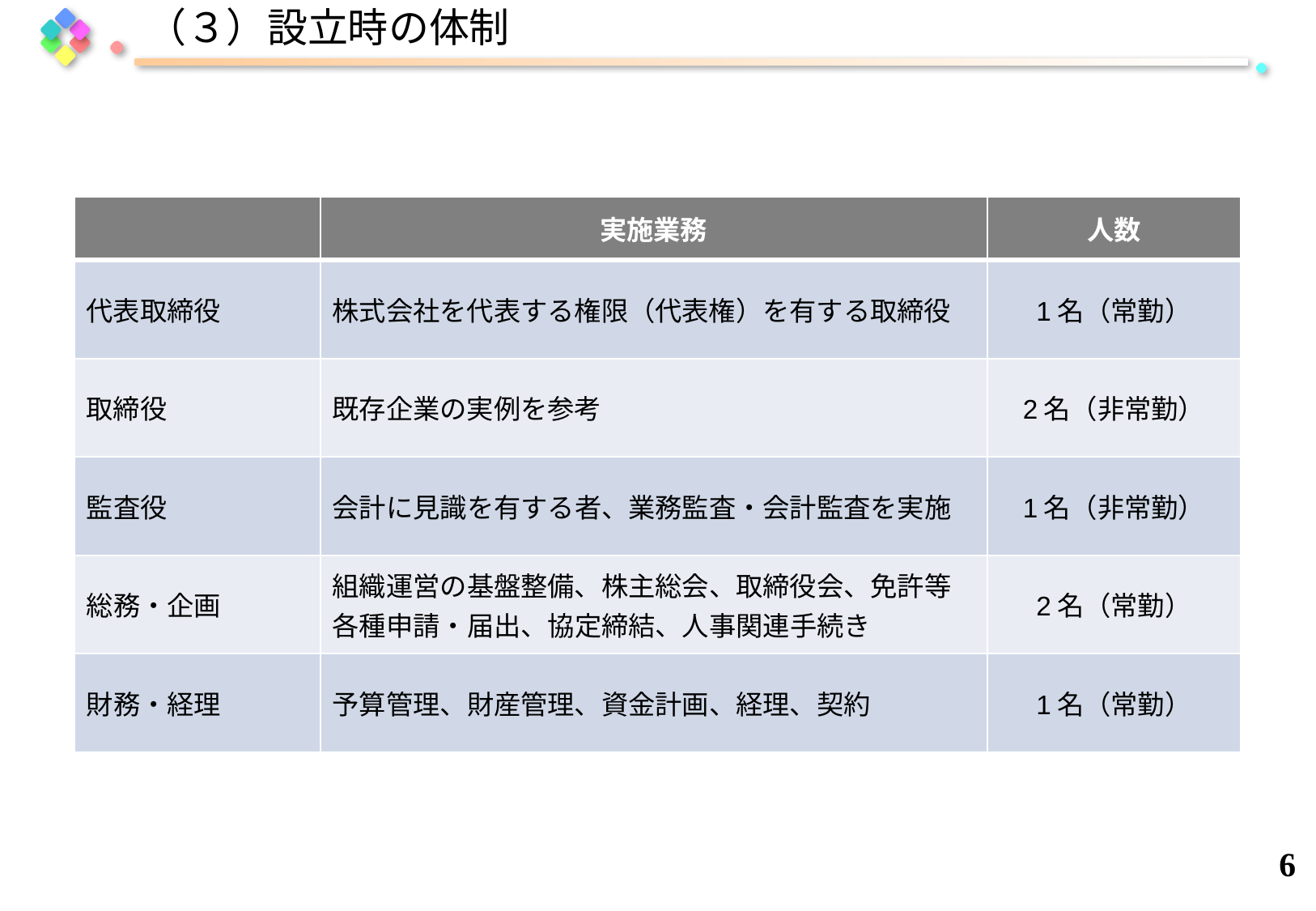

（３）設立時の体制
|  | 実施業務 | 人数 |
| --- | --- | --- |
| 代表取締役 | 株式会社を代表する権限（代表権）を有する取締役 | 1名（常勤） |
| 取締役 | 既存企業の実例を参考 | 2名（非常勤） |
| 監査役 | 会計に見識を有する者、業務監査・会計監査を実施 | 1名（非常勤） |
| 総務・企画 | 組織運営の基盤整備、株主総会、取締役会、免許等各種申請・届出、協定締結、人事関連手続き | 2名（常勤） |
| 財務・経理 | 予算管理、財産管理、資金計画、経理、契約 | 1名（常勤） |
6